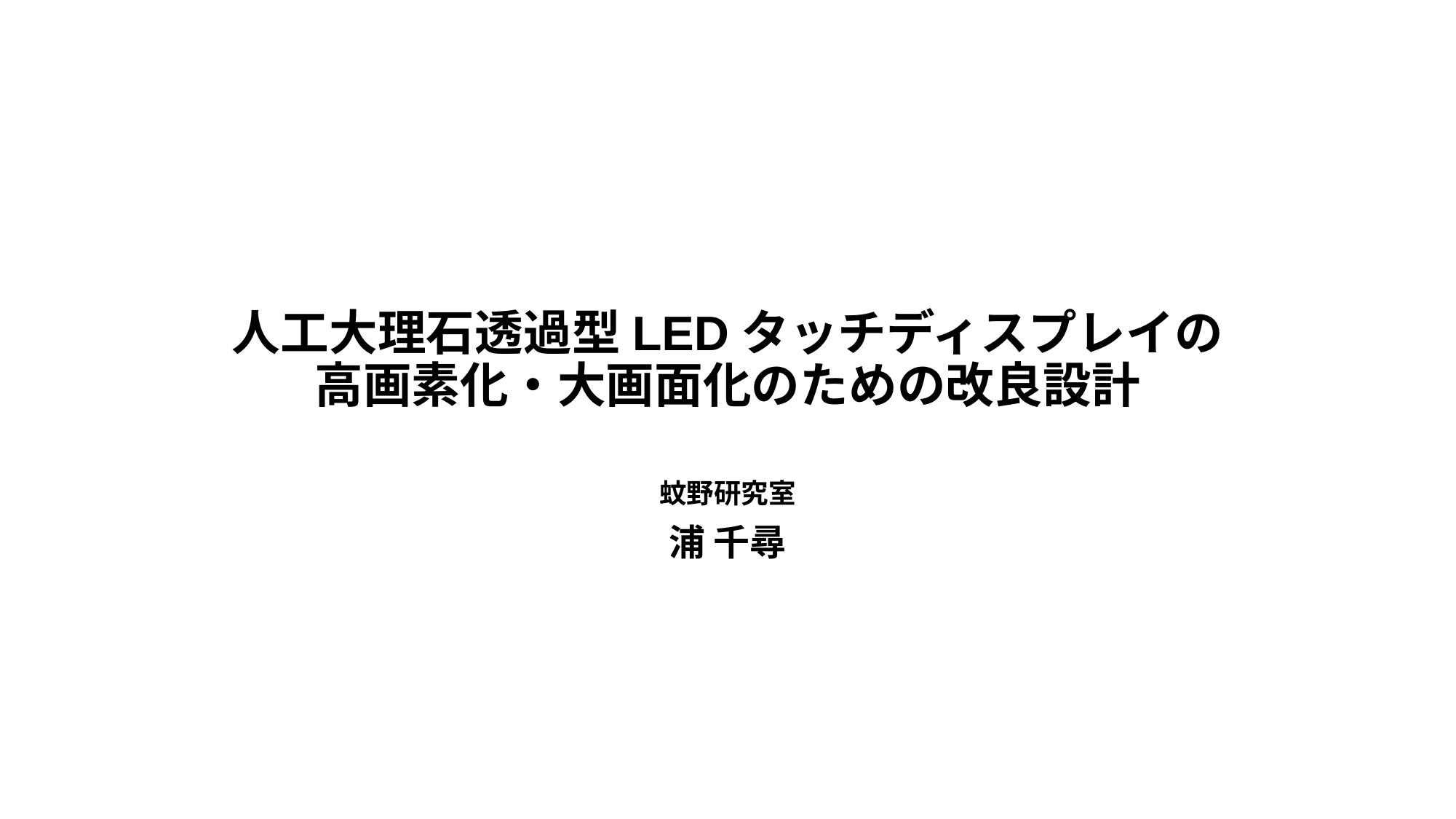

# 人工大理石透過型LEDタッチディスプレイの 高画素化・大画面化のための改良設計

蚊野研究室
浦 千尋